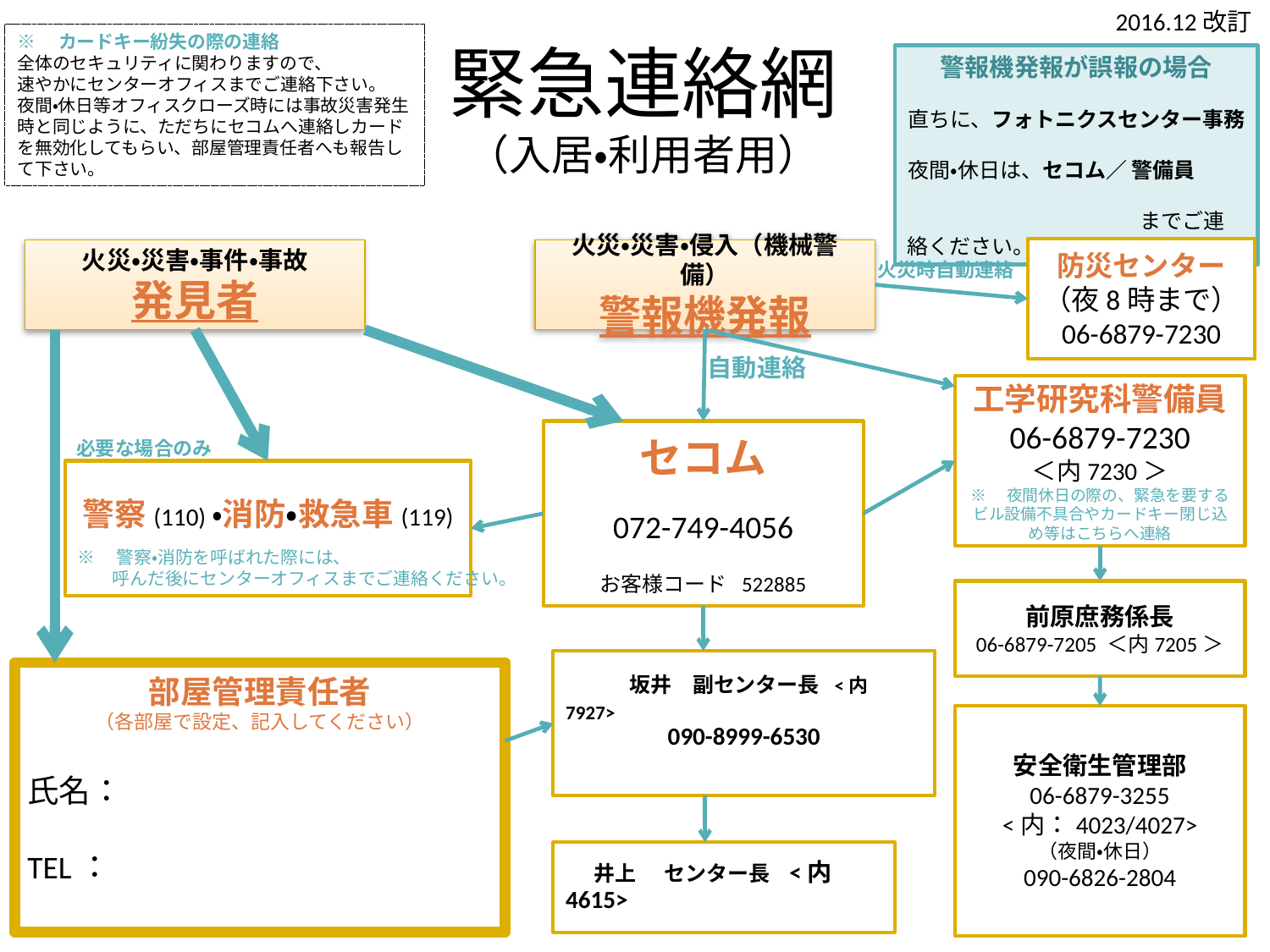

2016.12改訂
※　カードキー紛失の際の連絡
全体のセキュリティに関わりますので、
速やかにセンターオフィスまでご連絡下さい。
夜間・休日等オフィスクローズ時には事故災害発生時と同じように、ただちにセコムへ連絡しカードを無効化してもらい、部屋管理責任者へも報告して下さい。
緊急連絡網
（入居・利用者用）
警報機発報が誤報の場合

直ちに、フォトニクスセンター事務

夜間・休日は、セコム／ 警備員
　　　　　　　　　　　までご連絡ください。
防災センター
（夜8時まで）
06-6879-7230
火災・災害・事件・事故
発見者
火災・災害・侵入（機械警備）
警報機発報
火災時自動連絡
自動連絡
工学研究科警備員
06-6879-7230
＜内7230＞
※　夜間休日の際の、緊急を要するビル設備不具合やカードキー閉じ込め等はこちらへ連絡
セコム

072-749-4056

お客様コード  522885
必要な場合のみ
警察(110)・消防・救急車(119)

※　警察・消防を呼ばれた際には、
　　呼んだ後にセンターオフィスまでご連絡ください。
前原庶務係長
06-6879-7205 ＜内7205＞
　　　坂井　副センター長  <内7927>
090-8999-6530

部屋管理責任者
（各部屋で設定、記入してください）

氏名：

TEL：

安全衛生管理部
06-6879-3255
<内：4023/4027>
（夜間・休日）
090-6826-2804
　井上　センター長  <内4615>